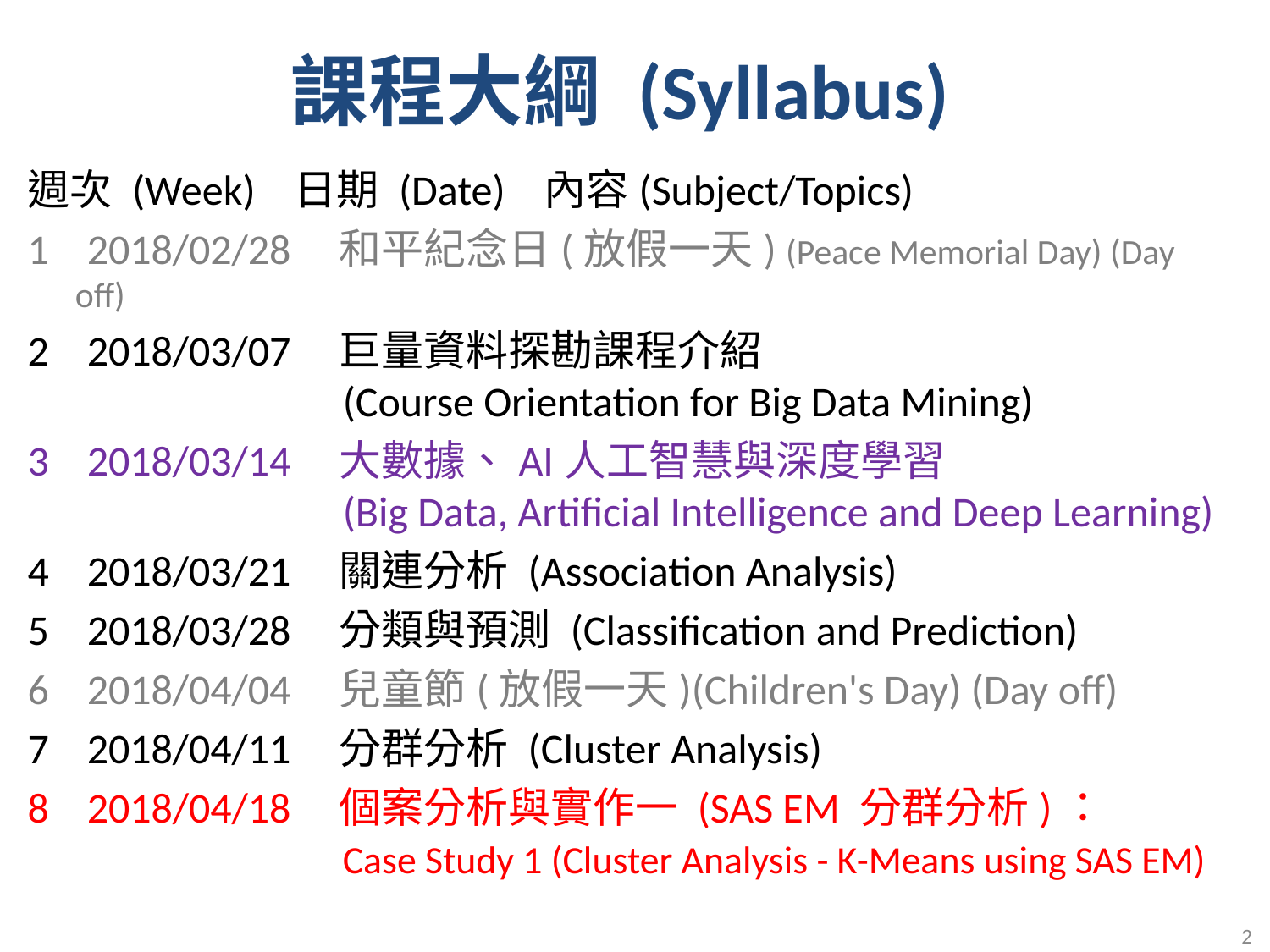

課程大綱 (Syllabus)
週次 (Week)   日期 (Date)   內容(Subject/Topics)
1    2018/02/28    和平紀念日(放假一天) (Peace Memorial Day) (Day off)
2    2018/03/07    巨量資料探勘課程介紹
                           (Course Orientation for Big Data Mining)
3    2018/03/14    大數據、AI人工智慧與深度學習
                           (Big Data, Artificial Intelligence and Deep Learning)
4    2018/03/21    關連分析 (Association Analysis)
5    2018/03/28    分類與預測 (Classification and Prediction)
6    2018/04/04    兒童節(放假一天)(Children's Day) (Day off)
7    2018/04/11    分群分析 (Cluster Analysis)
8    2018/04/18    個案分析與實作一 (SAS EM 分群分析)：
                           Case Study 1 (Cluster Analysis - K-Means using SAS EM)

2